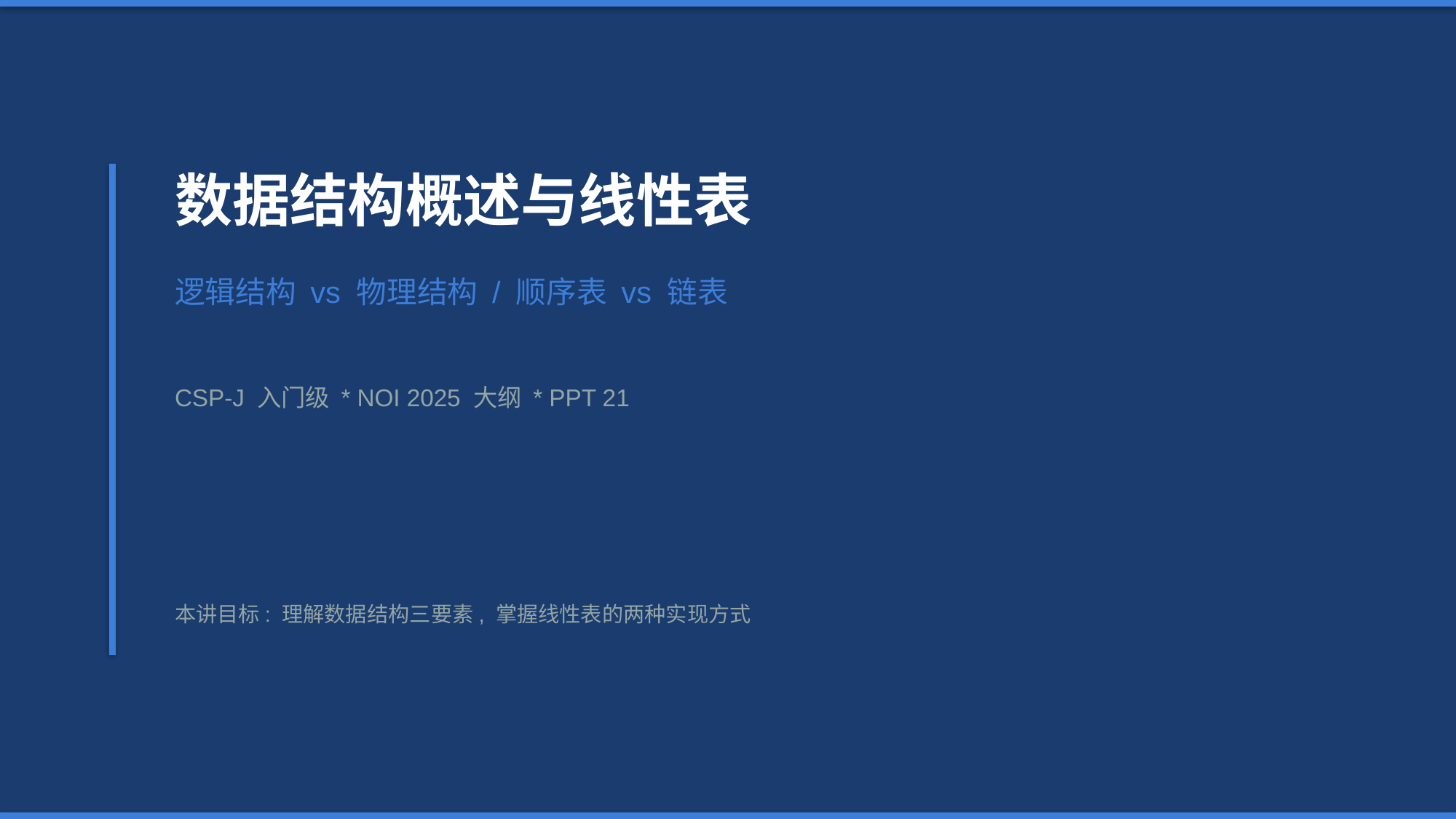

数据结构概述与线性表
逻辑结构 vs 物理结构 / 顺序表 vs 链表
CSP-J 入门级 * NOI 2025 大纲 * PPT 21
本讲目标: 理解数据结构三要素, 掌握线性表的两种实现方式